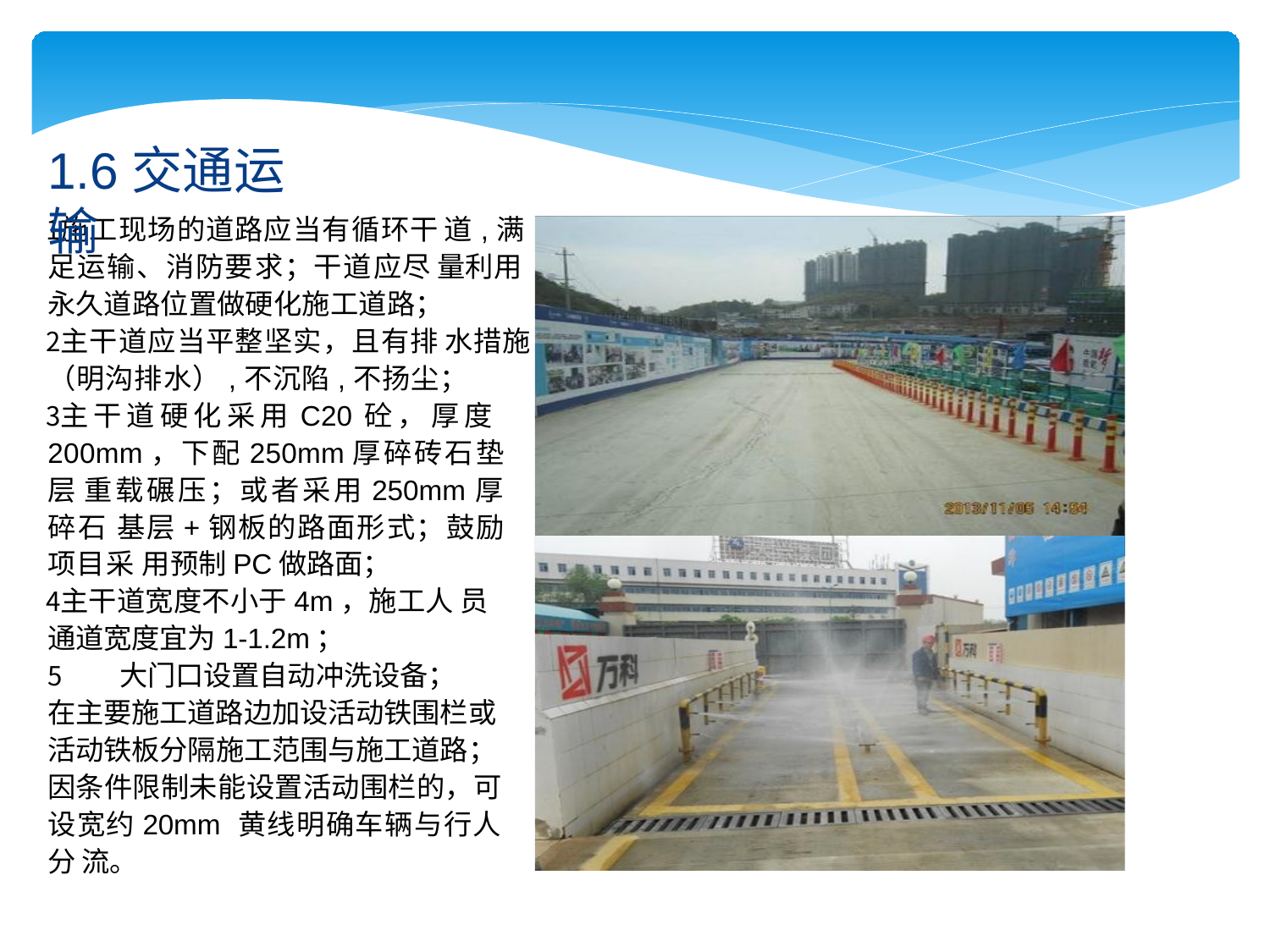

# 1.6交通运输
施工现场的道路应当有循环干 道,满足运输、消防要求；干道应尽 量利用永久道路位置做硬化施工道路；
主干道应当平整坚实，且有排 水措施（明沟排水）,不沉陷,不扬尘；
主干道硬化采用C20砼，厚度  200mm，下配250mm厚碎砖石垫层 重载碾压；或者采用250mm厚碎石 基层+钢板的路面形式；鼓励项目采 用预制PC做路面；
主干道宽度不小于4m，施工人 员通道宽度宜为1-1.2m；
大门口设置自动冲洗设备；
在主要施工道路边加设活动铁围栏或 活动铁板分隔施工范围与施工道路；
因条件限制未能设置活动围栏的，可 设宽约20mm 黄线明确车辆与行人分 流。